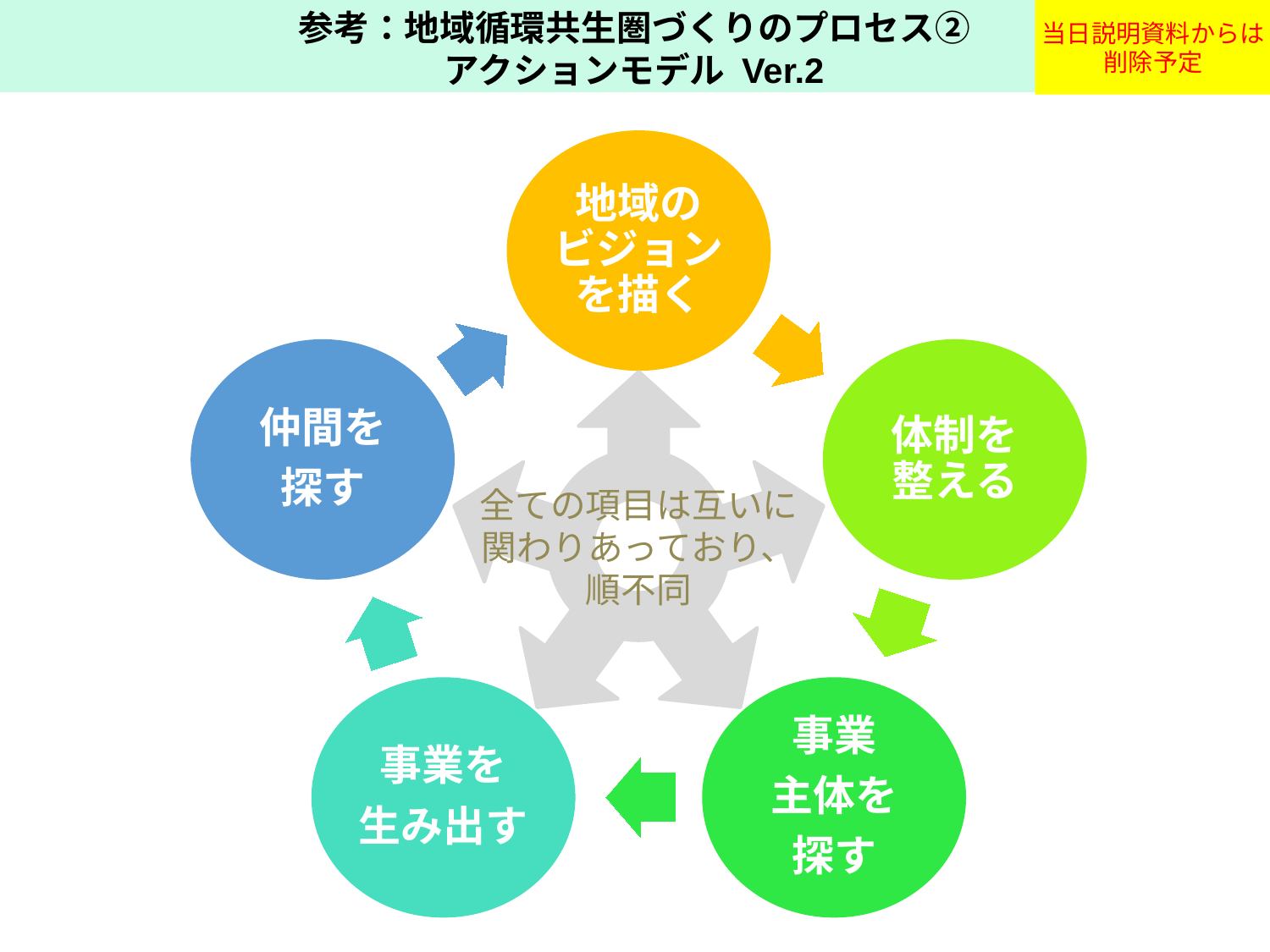

当日説明資料からは削除予定

参考：地域循環共生圏づくりのプロセス②
アクションモデル Ver.2
地域の
ビジョンを描く

仲間を
探す
体制を
整える

事業を
生み出す
事業
主体を
探す

全ての項目は互いに関わりあっており、順不同